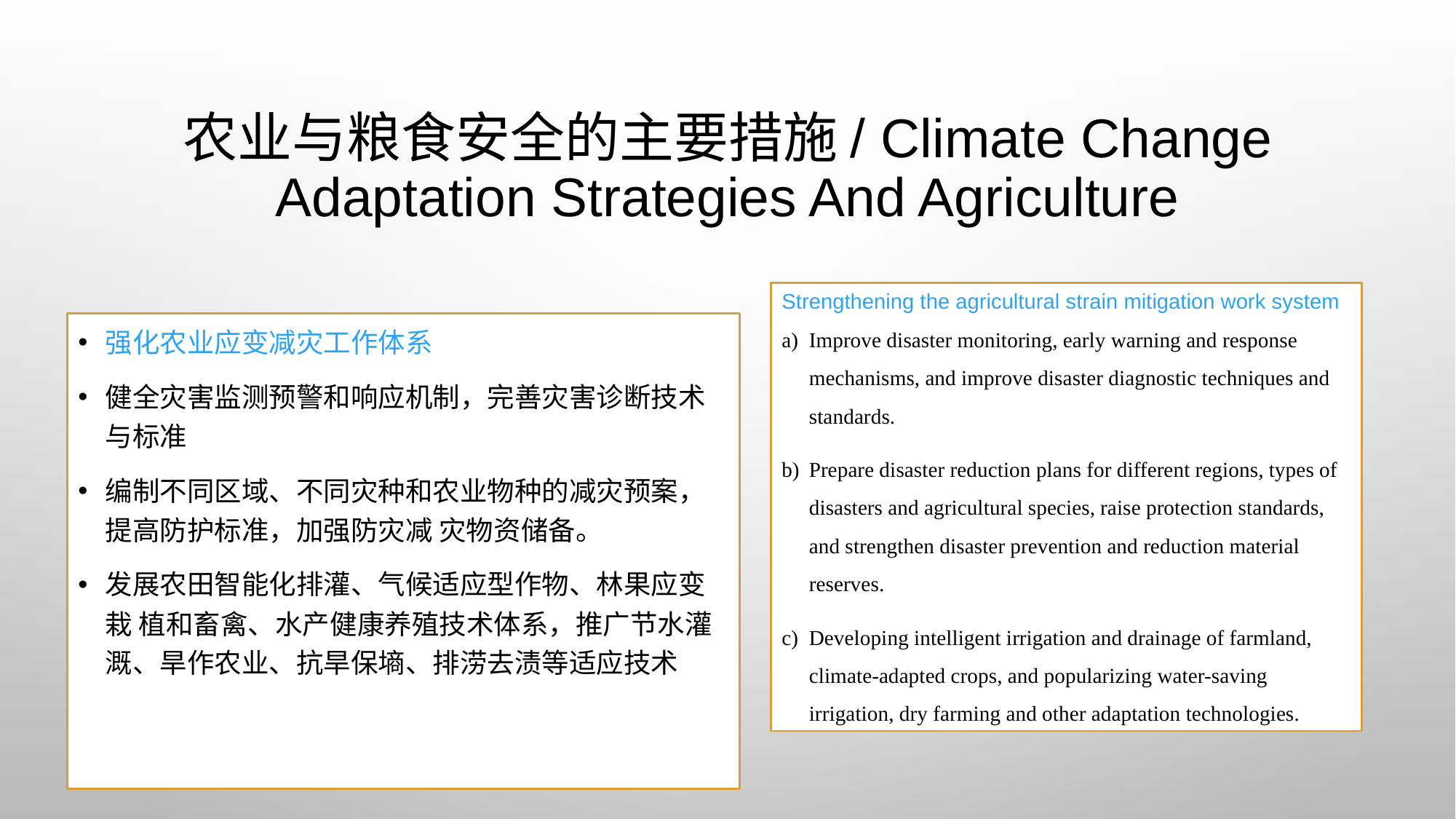

# 农业与粮食安全的主要措施/ Climate Change Adaptation Strategies And Agriculture
Strengthening the agricultural strain mitigation work system
Improve disaster monitoring, early warning and response mechanisms, and improve disaster diagnostic techniques and standards.
Prepare disaster reduction plans for different regions, types of disasters and agricultural species, raise protection standards, and strengthen disaster prevention and reduction material reserves.
Developing intelligent irrigation and drainage of farmland, climate-adapted crops, and popularizing water-saving irrigation, dry farming and other adaptation technologies.
强化农业应变减灾工作体系
健全灾害监测预警和响应机制，完善灾害诊断技术与标准
编制不同区域、不同灾种和农业物种的减灾预案，提高防护标准，加强防灾减 灾物资储备。
发展农田智能化排灌、气候适应型作物、林果应变栽 植和畜禽、水产健康养殖技术体系，推广节水灌溉、旱作农业、抗旱保墒、排涝去渍等适应技术